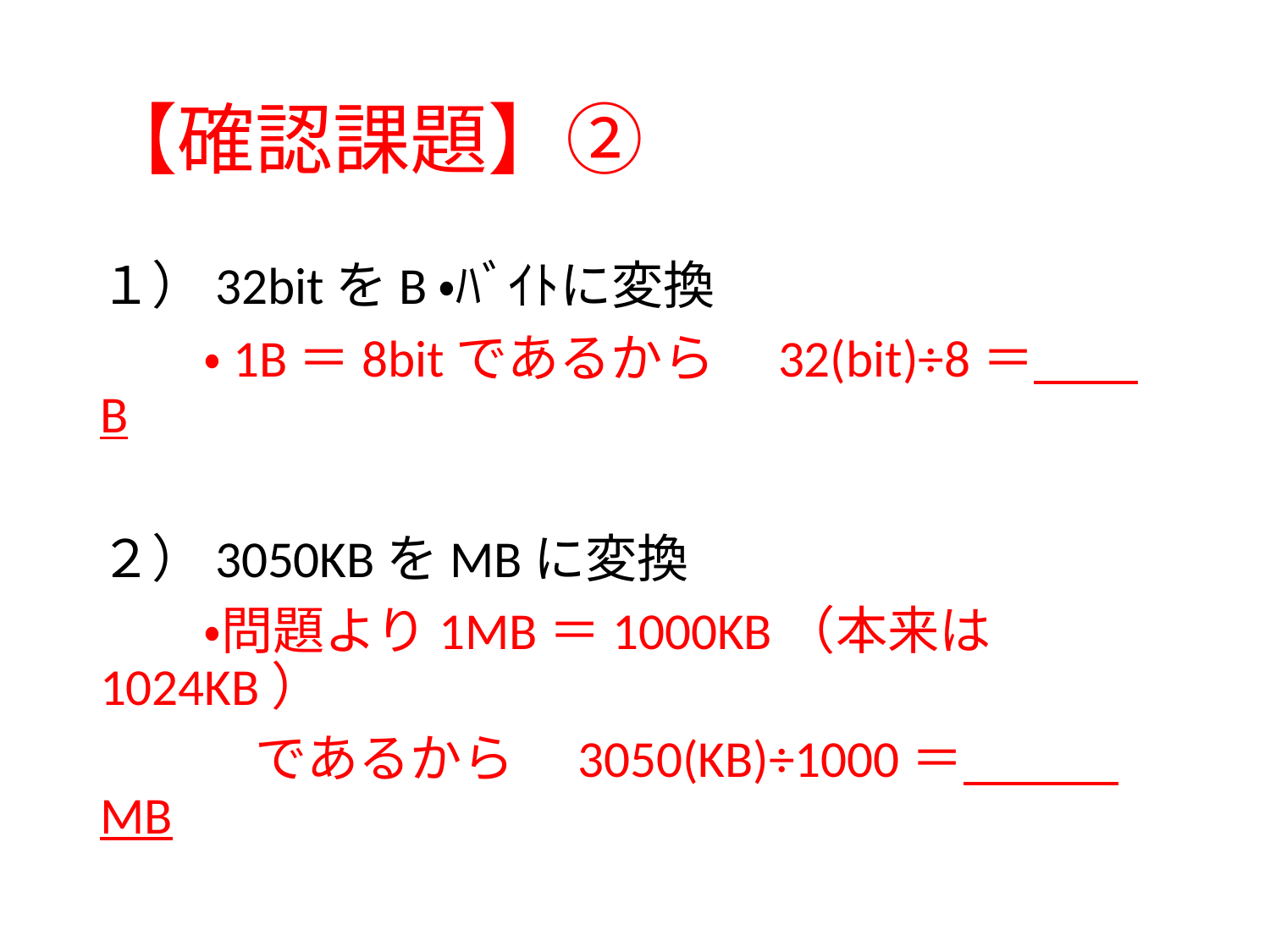

# 【確認課題】②
１）32bitをB・ﾊﾞｲﾄに変換
　　・1B＝8bitであるから　32(bit)÷8＝　　B

２）3050KBをMBに変換
　　・問題より1MB＝1000KB（本来は1024KB）
　　　であるから　3050(KB)÷1000＝　　　MB